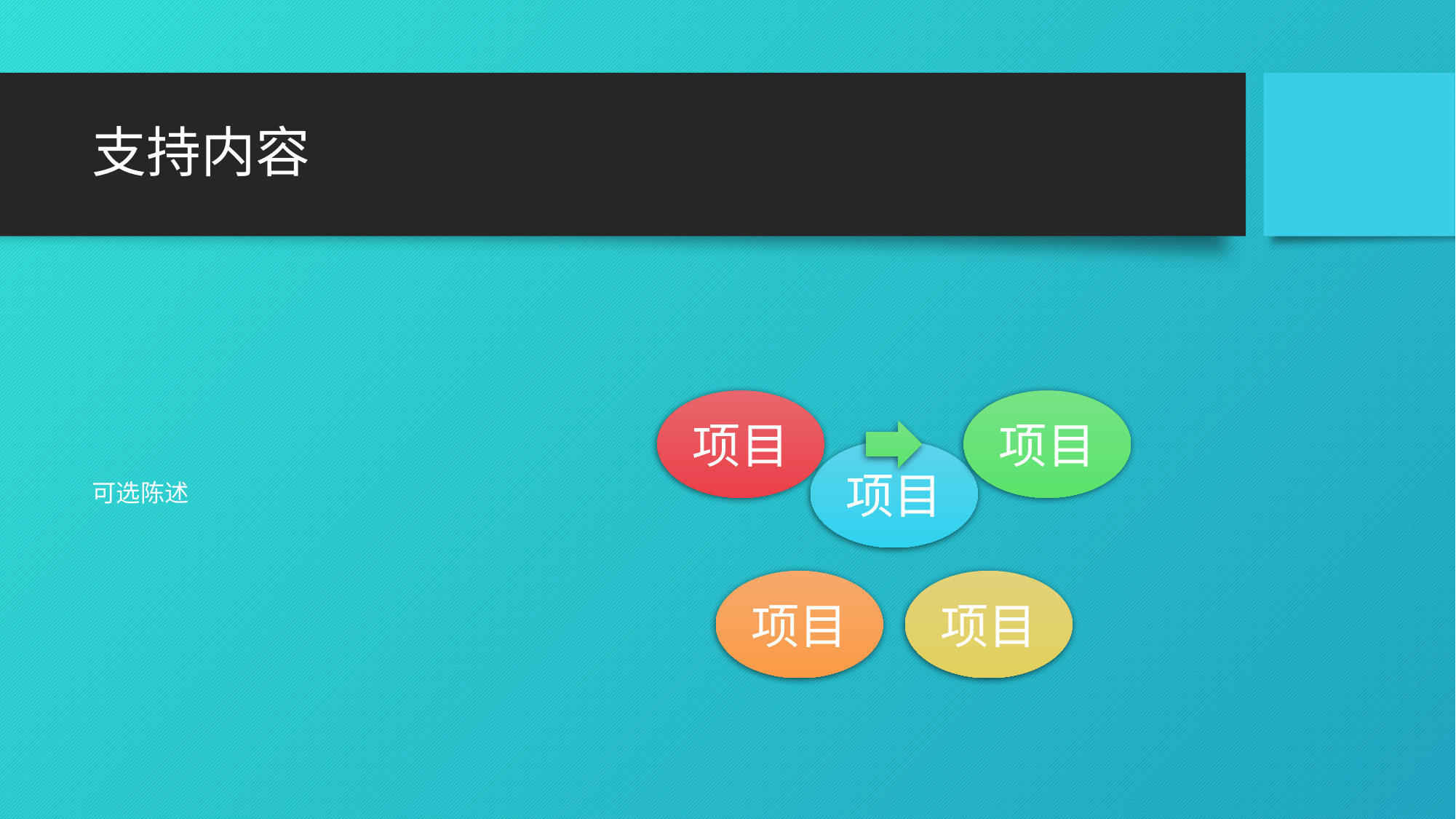

# 支持内容
项目
项目
项目
项目
项目
可选陈述